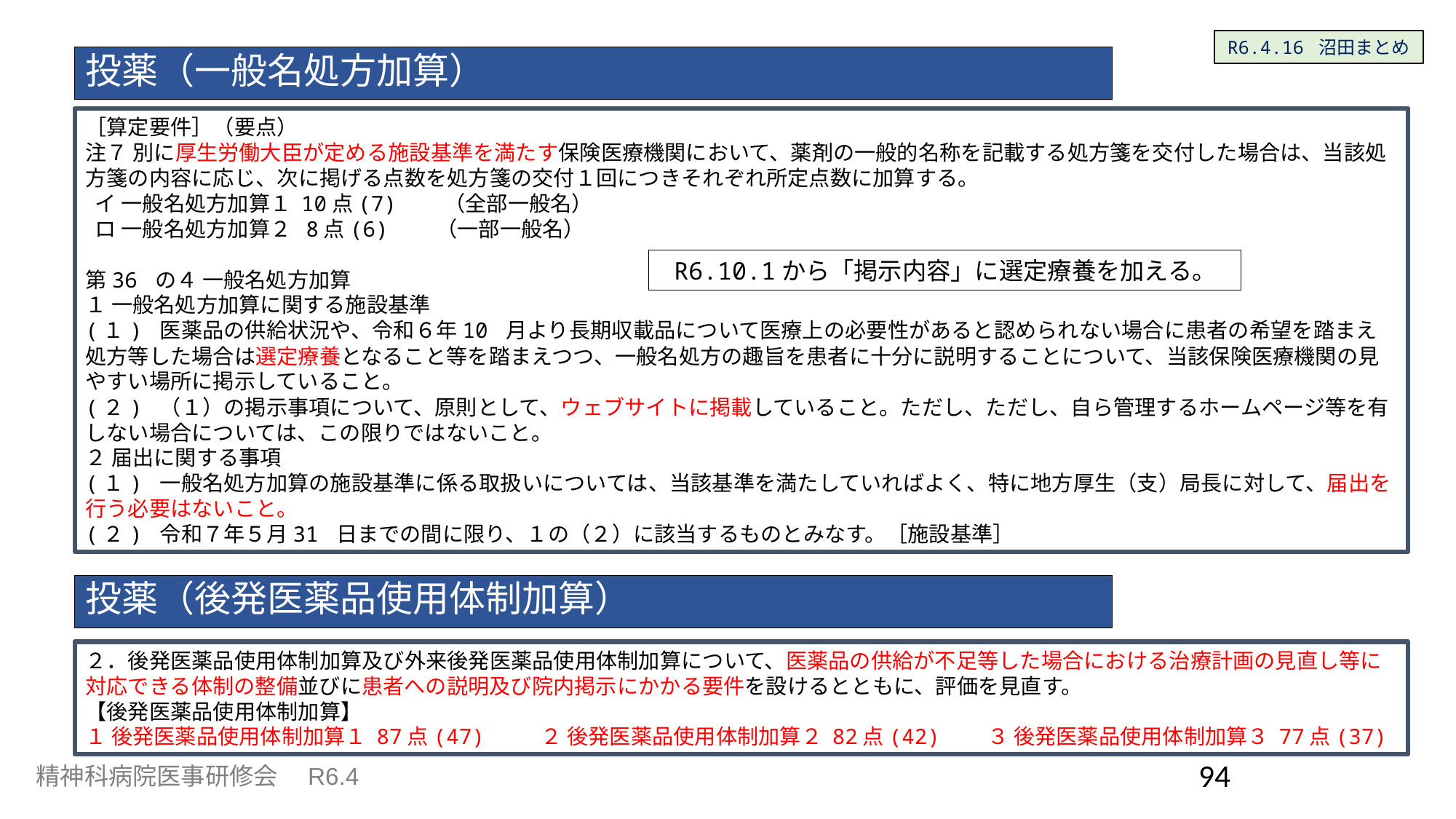

R6.4.16 沼田まとめ
# 投薬（一般名処方加算）
［算定要件］（要点）
注７ 別に厚生労働大臣が定める施設基準を満たす保険医療機関において、薬剤の一般的名称を記載する処方箋を交付した場合は、当該処方箋の内容に応じ、次に掲げる点数を処方箋の交付１回につきそれぞれ所定点数に加算する。
 イ 一般名処方加算１ 10点(7)　　（全部一般名）
 ロ 一般名処方加算２  8点(6)　　（一部一般名）

第36 の４ 一般名処方加算
１ 一般名処方加算に関する施設基準
(１) 医薬品の供給状況や、令和６年10 月より長期収載品について医療上の必要性があると認められない場合に患者の希望を踏まえ処方等した場合は選定療養となること等を踏まえつつ、一般名処方の趣旨を患者に十分に説明することについて、当該保険医療機関の見やすい場所に掲示していること。
(２) （１）の掲示事項について、原則として、ウェブサイトに掲載していること。ただし、ただし、自ら管理するホームページ等を有しない場合については、この限りではないこと。
２ 届出に関する事項
(１) 一般名処方加算の施設基準に係る取扱いについては、当該基準を満たしていればよく、特に地方厚生（支）局長に対して、届出を行う必要はないこと。
(２) 令和７年５月31 日までの間に限り、１の（２）に該当するものとみなす。［施設基準］
R6.10.1から「掲示内容」に選定療養を加える。
投薬（後発医薬品使用体制加算）
２．後発医薬品使用体制加算及び外来後発医薬品使用体制加算について、医薬品の供給が不足等した場合における治療計画の見直し等に対応できる体制の整備並びに患者への説明及び院内掲示にかかる要件を設けるとともに、評価を見直す。
【後発医薬品使用体制加算】
１ 後発医薬品使用体制加算１ 87点(47)  　 ２ 後発医薬品使用体制加算２ 82点(42)　　３ 後発医薬品使用体制加算３ 77点(37)
94